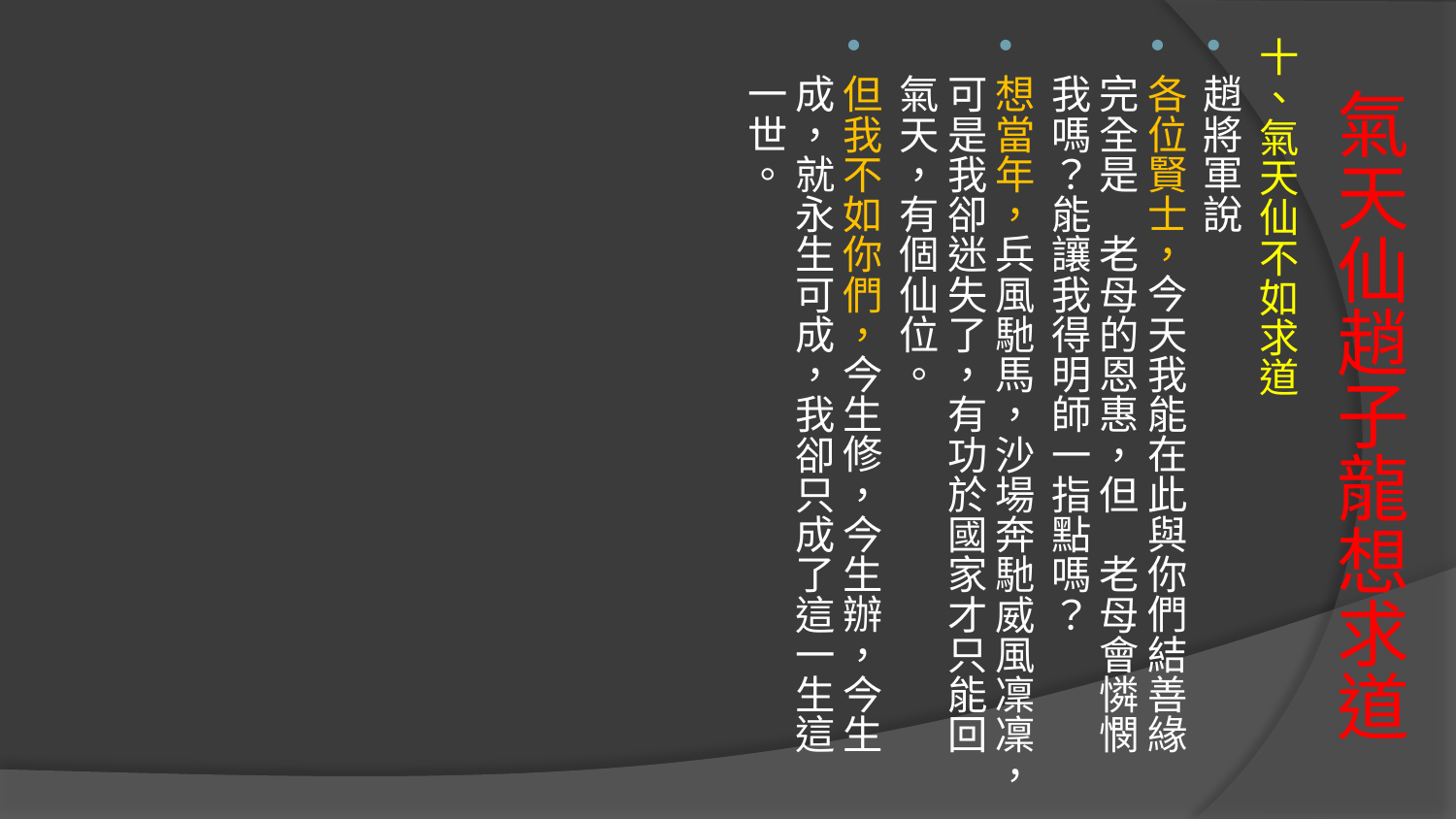

十、氣天仙不如求道
趙將軍說
各位賢士，今天我能在此與你們結善緣完全是　老母的恩惠，但　老母會憐憫我嗎？能讓我得明師一指點嗎？
想當年，兵風馳馬，沙場奔馳威風凜凜，可是我卻迷失了，有功於國家才只能回氣天，有個仙位。
但我不如你們，今生修，今生辦，今生成，就永生可成，我卻只成了這一生這一世。

# 氣天仙趙子龍想求道